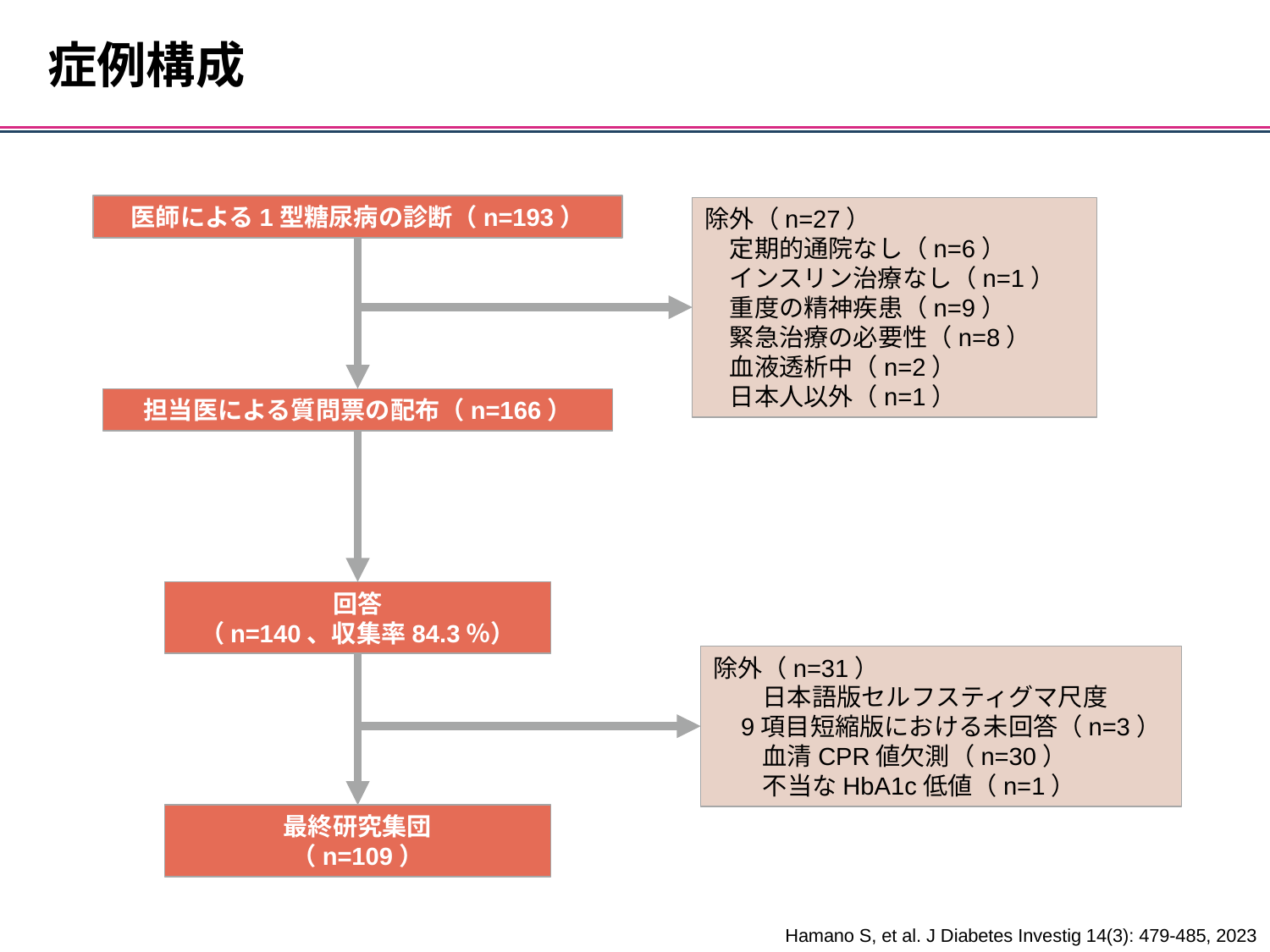

症例構成
医師による1型糖尿病の診断（n=193）
除外（n=27）
　定期的通院なし（n=6）
　インスリン治療なし（n=1）
　重度の精神疾患（n=9）
　緊急治療の必要性（n=8）
　血液透析中（n=2）
　日本人以外（n=1）
担当医による質問票の配布（n=166）
回答
（n=140、収集率84.3％）
除外（n=31）
　　日本語版セルフスティグマ尺度
    9項目短縮版における未回答（n=3）
　　血清CPR値欠測（n=30）
　　不当なHbA1c低値（n=1）
最終研究集団
（n=109）
Hamano S, et al. J Diabetes Investig 14(3): 479-485, 2023